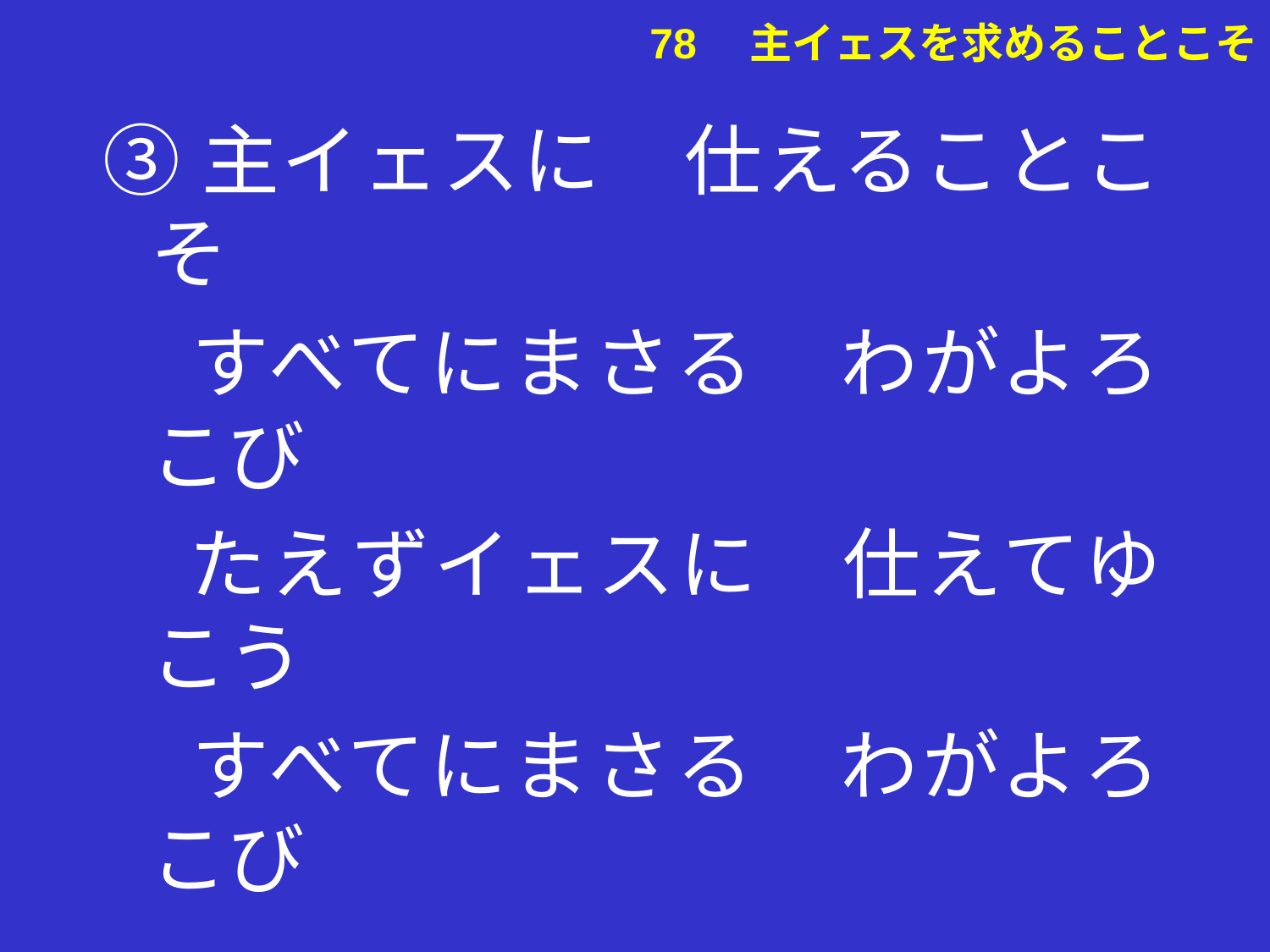

78　主イェスを求めることこそ
# ③主イェスに　仕えることこそ
   すべてにまさる　わがよろこび
   たえずイェスに　仕えてゆこう
   すべてにまさる　わがよろこび